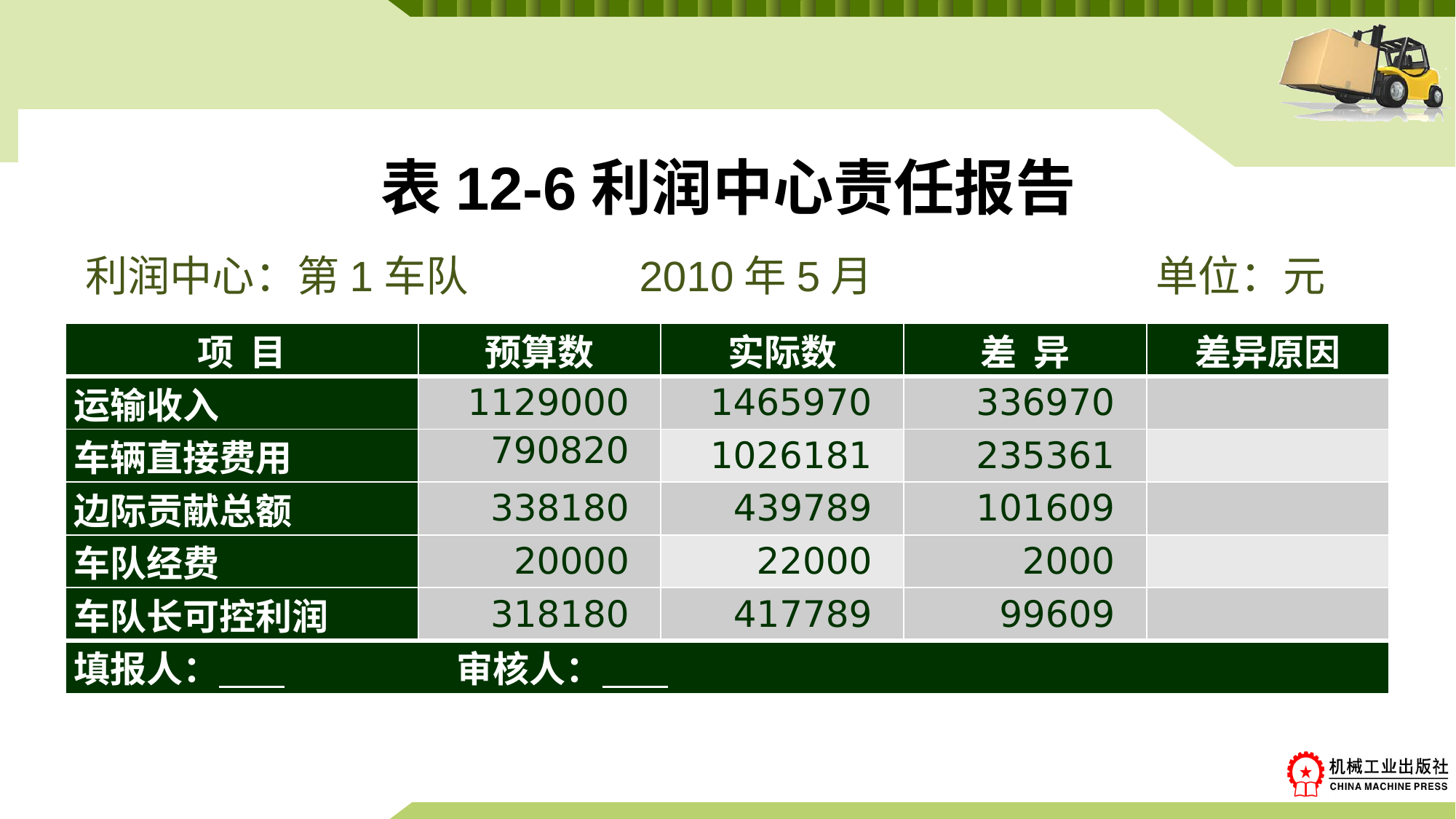

# 表12-6利润中心责任报告
利润中心：第1车队                 2010年5月                              单位：元
| 项 目 | 预算数 | 实际数 | 差 异 | 差异原因 |
| --- | --- | --- | --- | --- |
| 运输收入 | 1129000 | 1465970 | 336970 |  |
| 车辆直接费用 | 790820 | 1026181 | 235361 |  |
| 边际贡献总额 | 338180 | 439789 | 101609 |  |
| 车队经费 | 20000 | 22000 | 2000 |  |
| 车队长可控利润 | 318180 | 417789 | 99609 |  |
| 填报人： 审核人： |  |  |  |  |